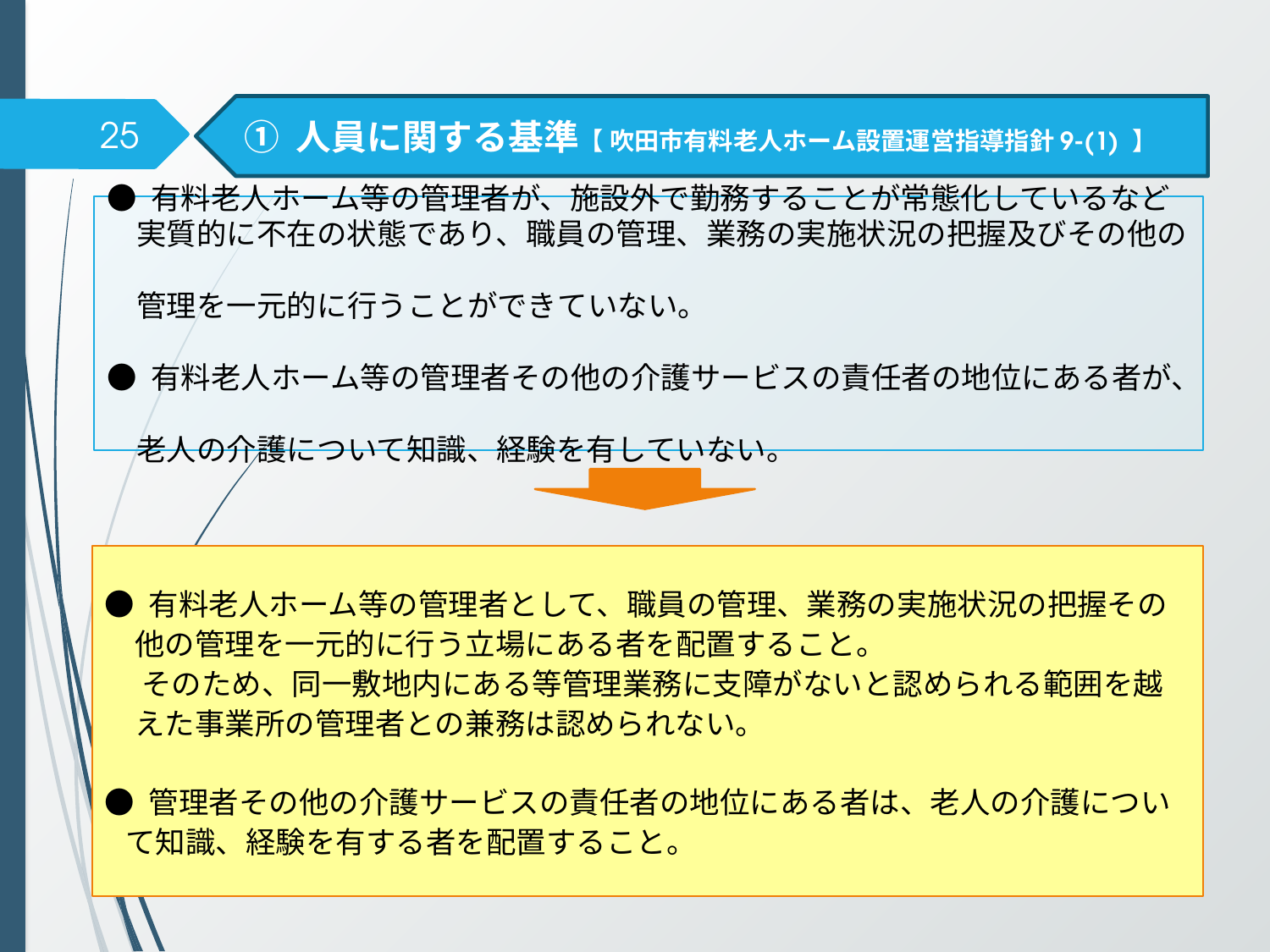

① 人員に関する基準【 吹田市有料老人ホーム設置運営指導指針9-(1) 】
25
● 有料老人ホーム等の管理者が、施設外で勤務することが常態化しているなど
　実質的に不在の状態であり、職員の管理、業務の実施状況の把握及びその他の
　管理を一元的に行うことができていない。

● 有料老人ホーム等の管理者その他の介護サービスの責任者の地位にある者が、
　老人の介護について知識、経験を有していない。

● 有料老人ホーム等の管理者として、職員の管理、業務の実施状況の把握その
　他の管理を一元的に行う立場にある者を配置すること。
　 そのため、同一敷地内にある等管理業務に支障がないと認められる範囲を越
　えた事業所の管理者との兼務は認められない。

● 管理者その他の介護サービスの責任者の地位にある者は、老人の介護につい
  て知識、経験を有する者を配置すること。